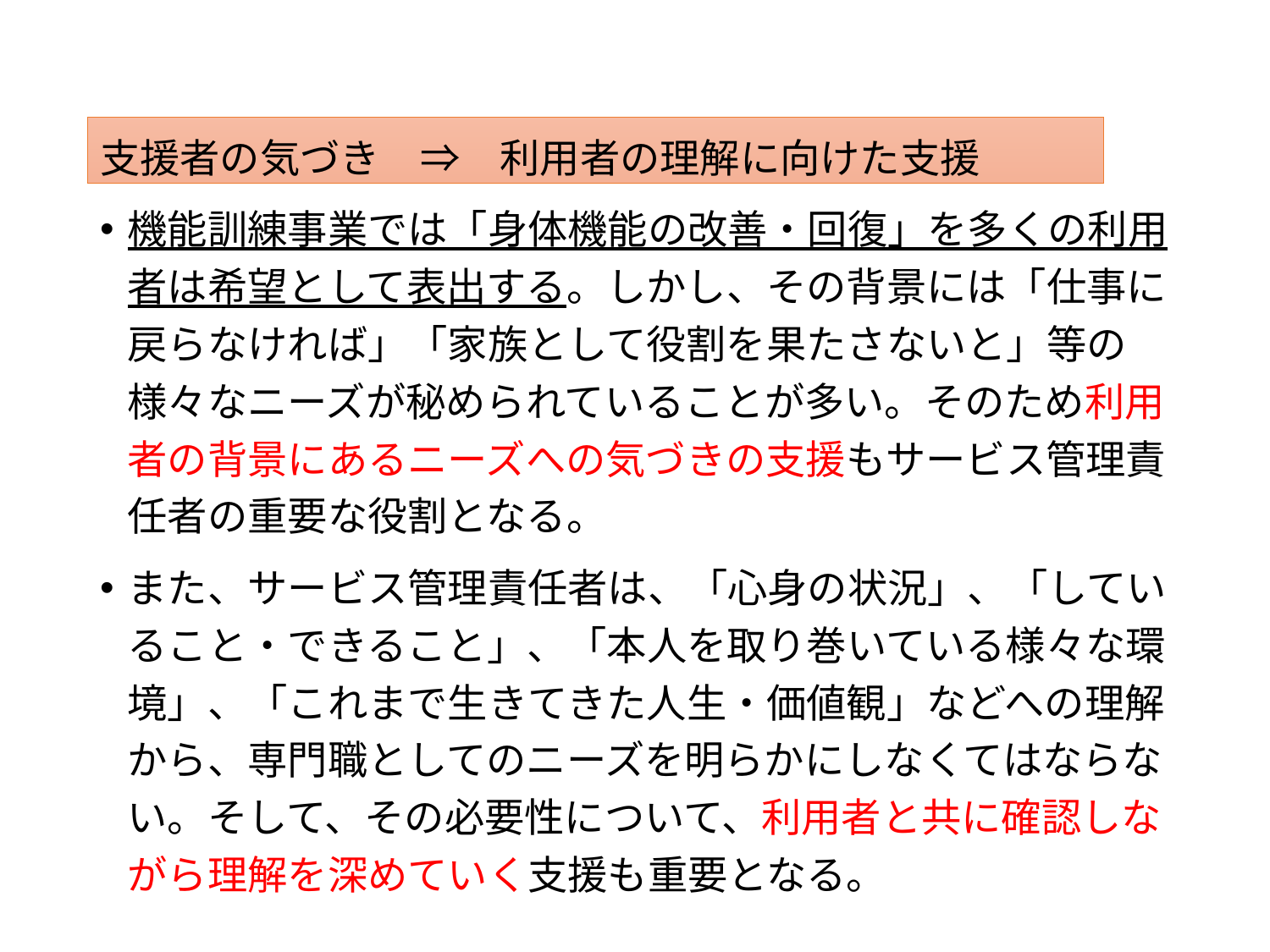

支援者の気づき　⇒　利用者の理解に向けた支援
機能訓練事業では「身体機能の改善・回復」を多くの利用者は希望として表出する。しかし、その背景には「仕事に戻らなければ」「家族として役割を果たさないと」等の様々なニーズが秘められていることが多い。そのため利用者の背景にあるニーズへの気づきの支援もサービス管理責任者の重要な役割となる。
また、サービス管理責任者は、「心身の状況」、「していること・できること」、「本人を取り巻いている様々な環境」、「これまで生きてきた人生・価値観」などへの理解から、専門職としてのニーズを明らかにしなくてはならない。そして、その必要性について、利用者と共に確認しながら理解を深めていく支援も重要となる。